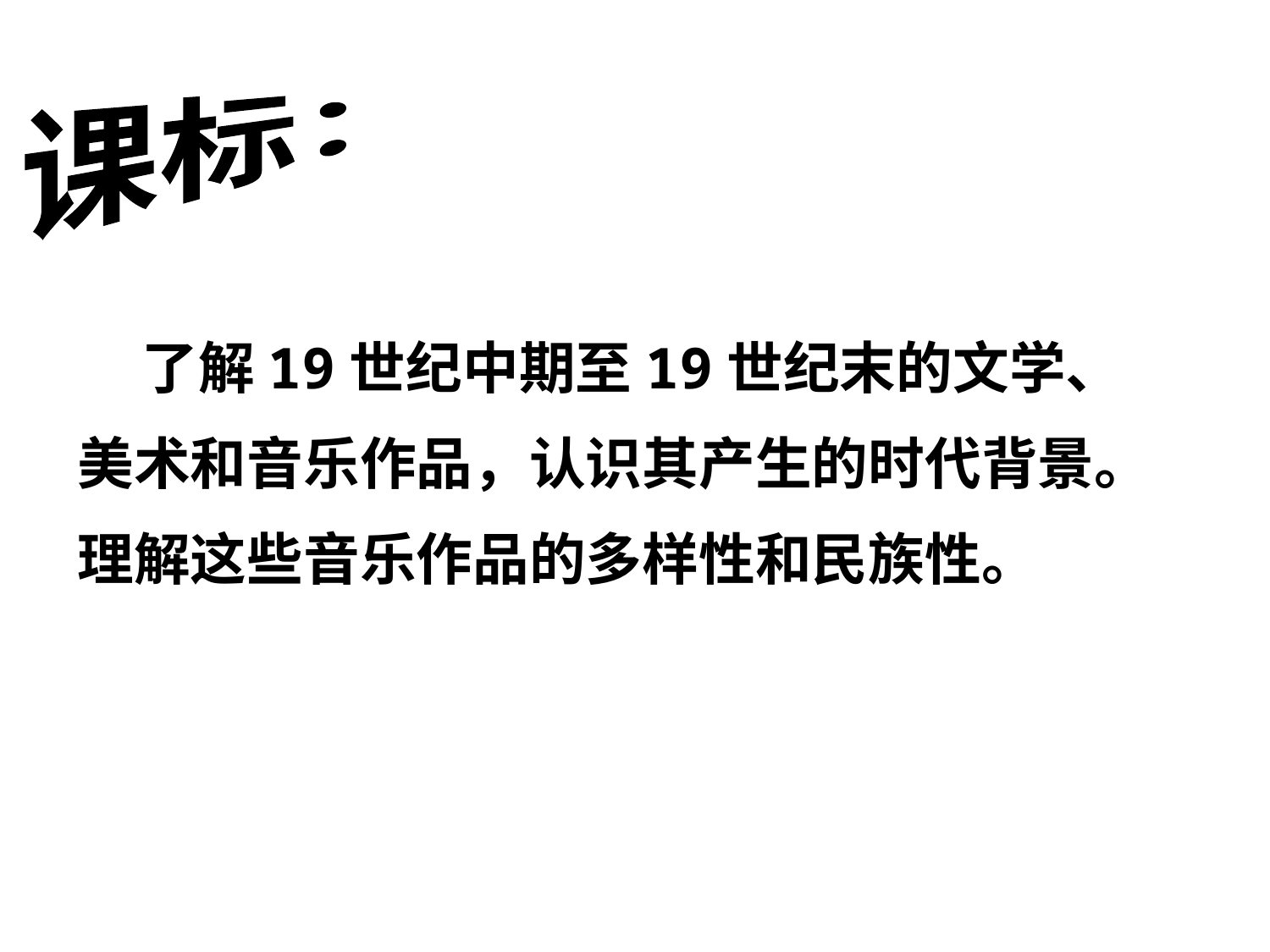

课标：
    了解19世纪中期至19世纪末的文学、
美术和音乐作品，认识其产生的时代背景。
理解这些音乐作品的多样性和民族性。